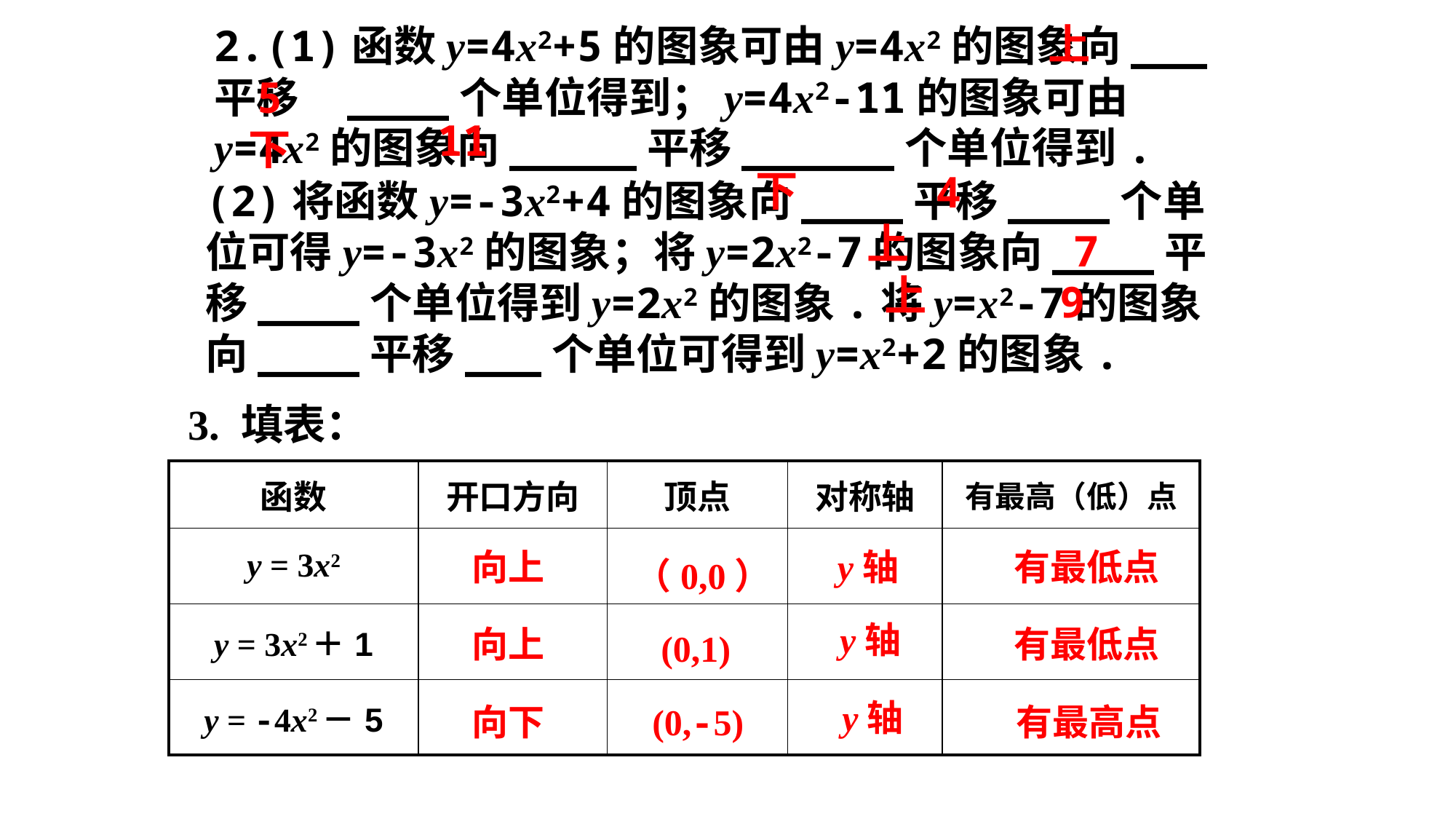

上
2.(1)函数y=4x2+5的图象可由y=4x2的图象向___平移    ____个单位得到；y=4x2-11的图象可由y=4x2的图象向_____平移______个单位得到.
5
11
下
下
4
(2)将函数y=-3x2+4的图象向____平移____个单位可得y=-3x2的图象；将y=2x2-7的图象向____平移____个单位得到y=2x2的图象.将y=x2-7的图象向____平移___个单位可得到y=x2+2的图象.

上
7
上
9
3. 填表：
| 函数 | 开口方向 | 顶点 | 对称轴 | 有最高（低）点 |
| --- | --- | --- | --- | --- |
| y = 3x2 |  |  |  |  |
| y = 3x2＋1 |  |  |  |  |
| y = -4x2－5 |  |  |  |  |
向上
y轴
有最低点
（0,0）
y轴

向上
有最低点
(0,1)
y轴
(0,-5)
向下
有最高点